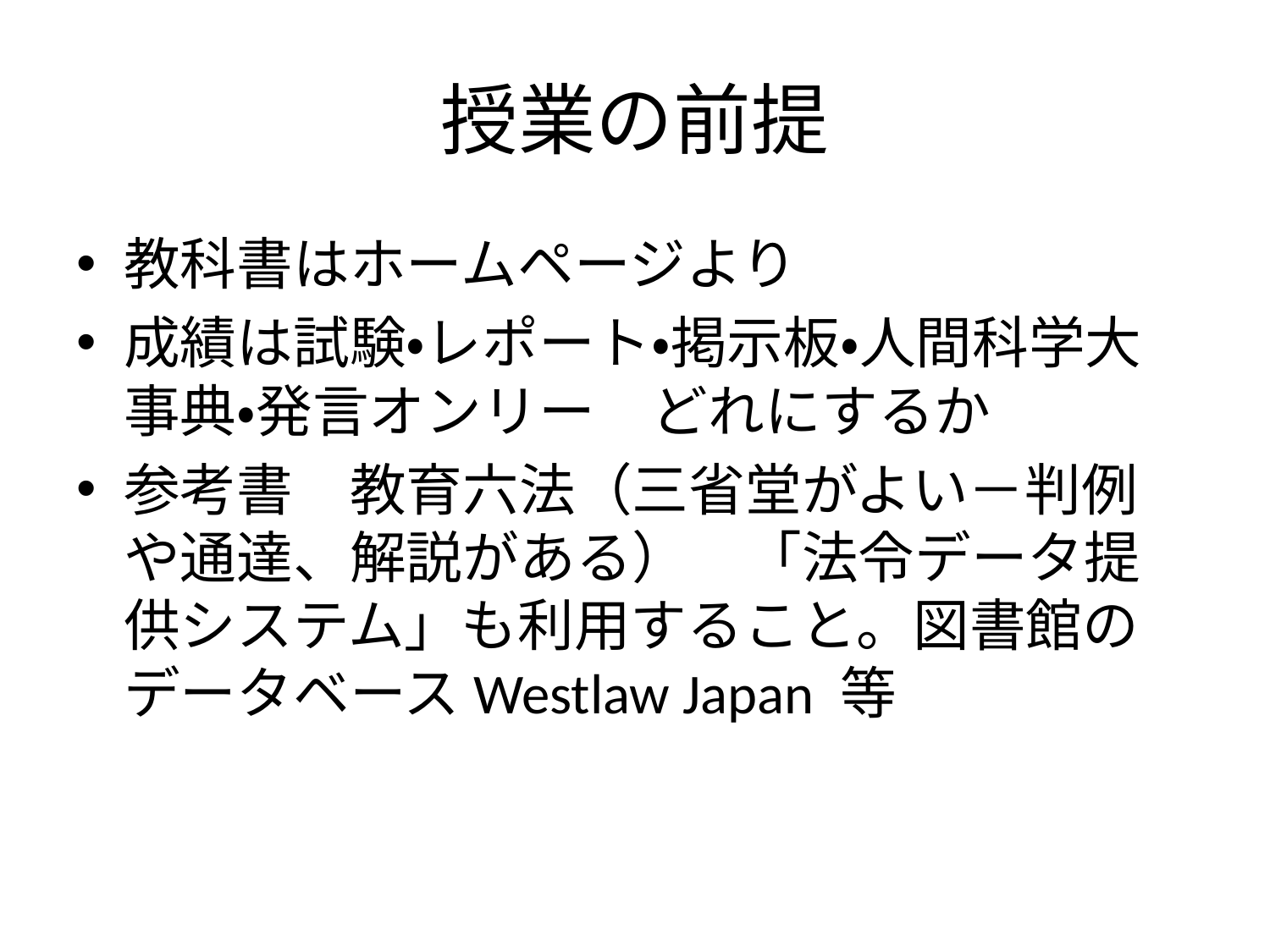

# 授業の前提
教科書はホームページより
成績は試験・レポート・掲示板・人間科学大事典・発言オンリー　どれにするか
参考書　教育六法（三省堂がよい－判例や通達、解説がある）　「法令データ提供システム」も利用すること。図書館のデータベースWestlaw Japan 等